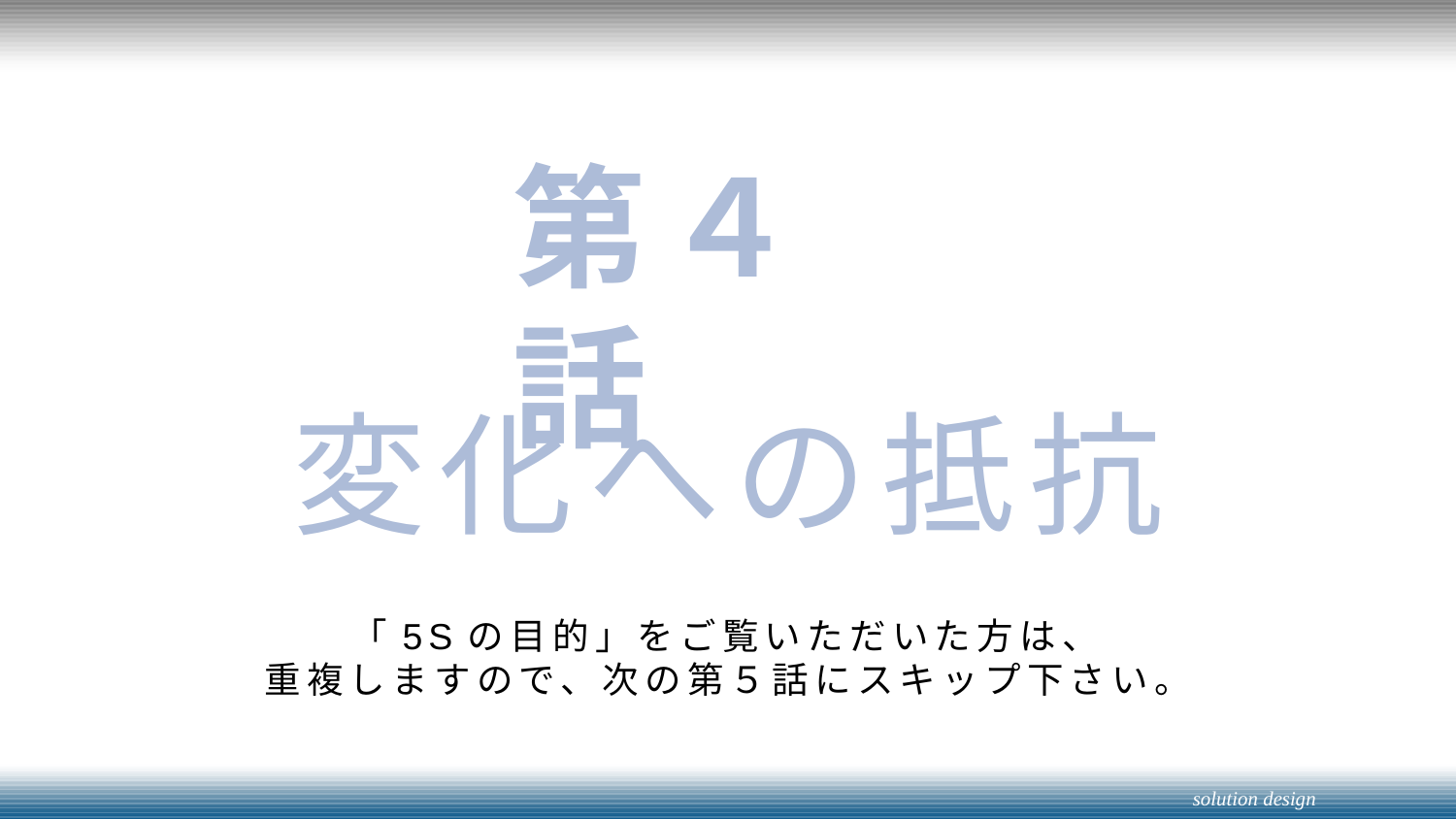

第４話
変化への抵抗
「5Sの目的」をご覧いただいた方は、
重複しますので、次の第５話にスキップ下さい。